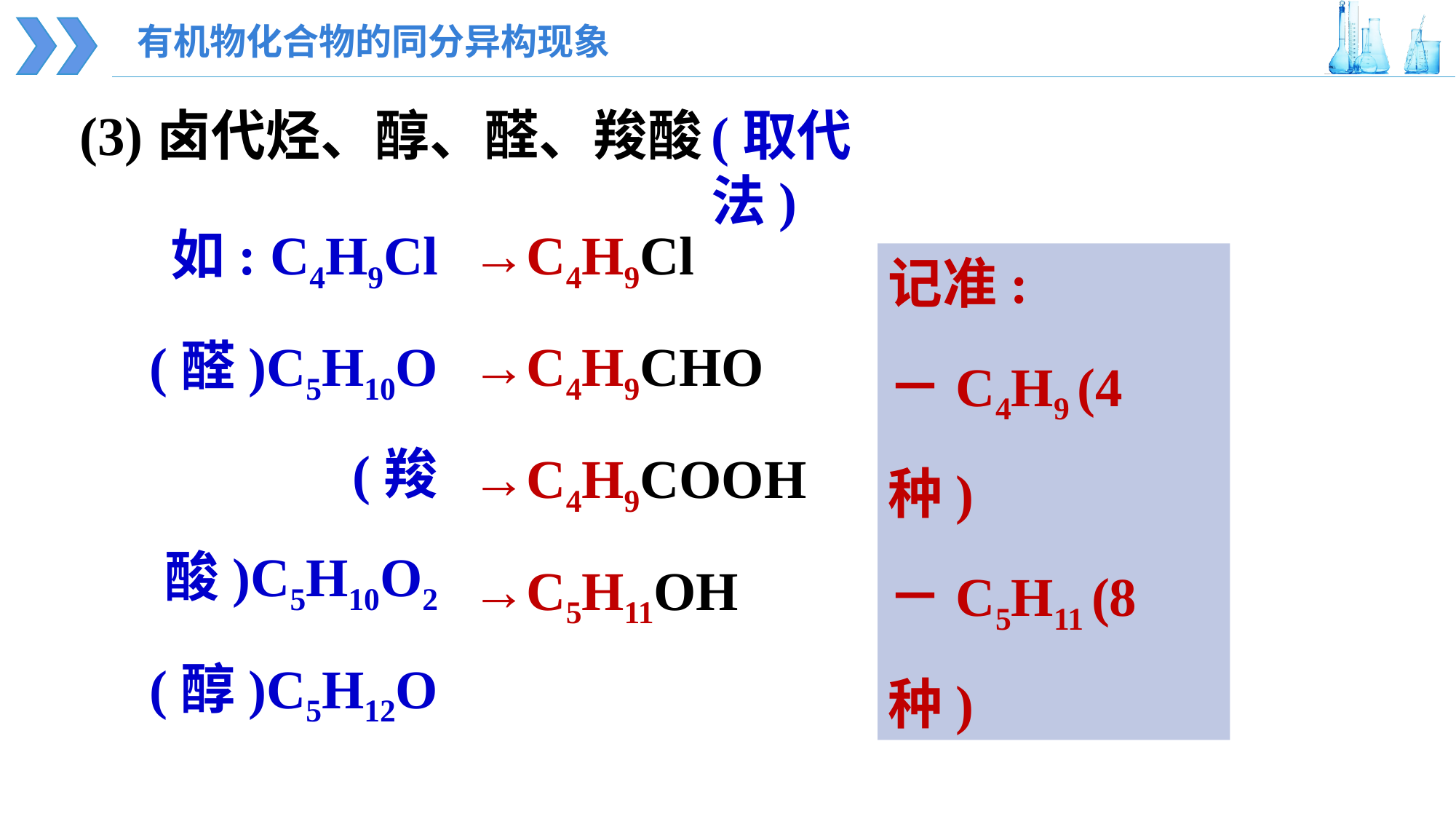

有机物化合物的同分异构现象
(3)卤代烃、醇、醛、羧酸
(取代法)
如: C4H9Cl
(醛)C5H10O
(羧酸)C5H10O2
(醇)C5H12O
→C4H9Cl
→C4H9CHO
→C4H9COOH
→C5H11OH
记准:
－C4H9 (4种)
－C5H11 (8种)